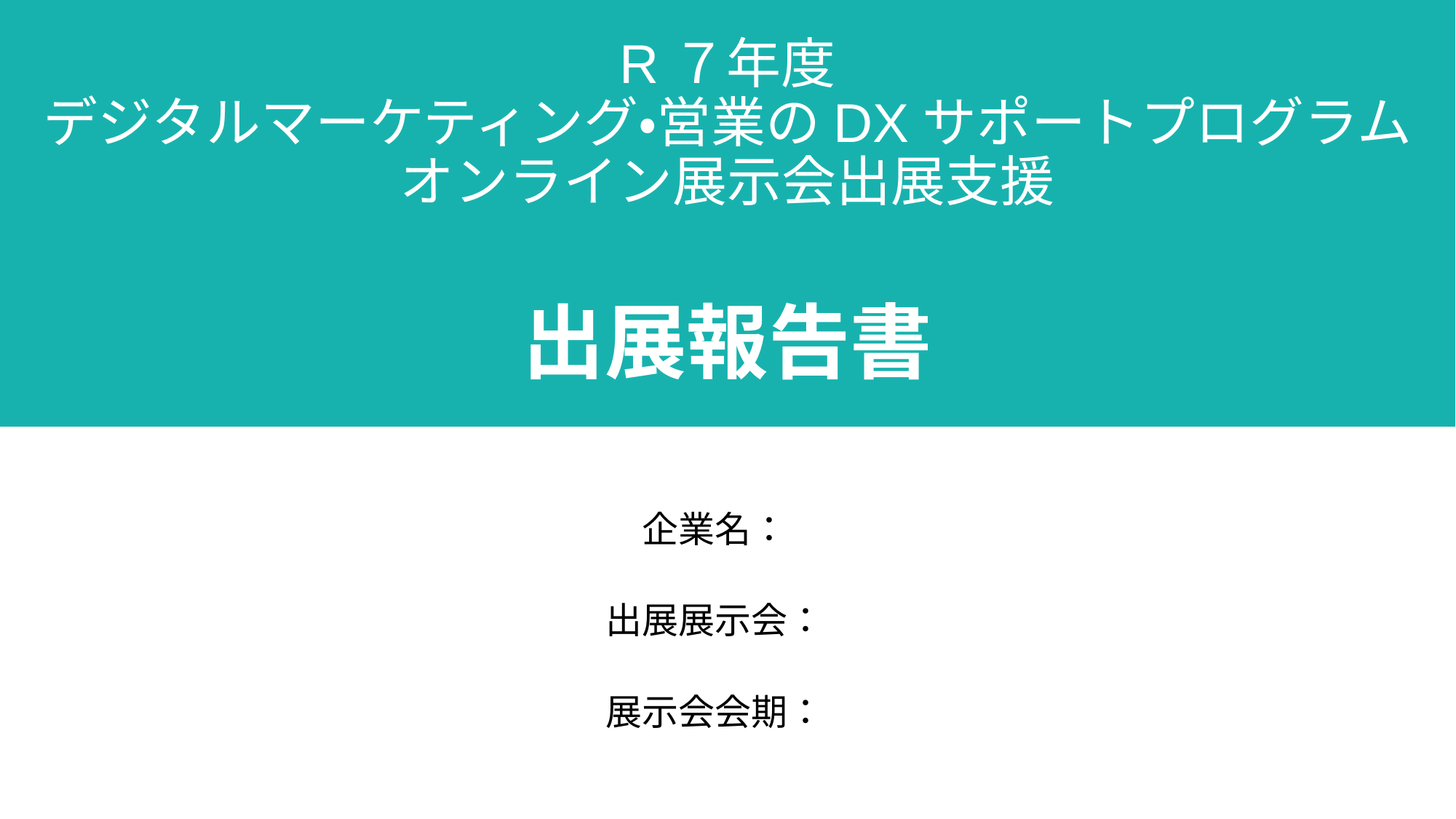

# R７年度 デジタルマーケティング・営業のDXサポートプログラム オンライン展示会出展支援 出展報告書
企業名：
出展展示会：
展示会会期：